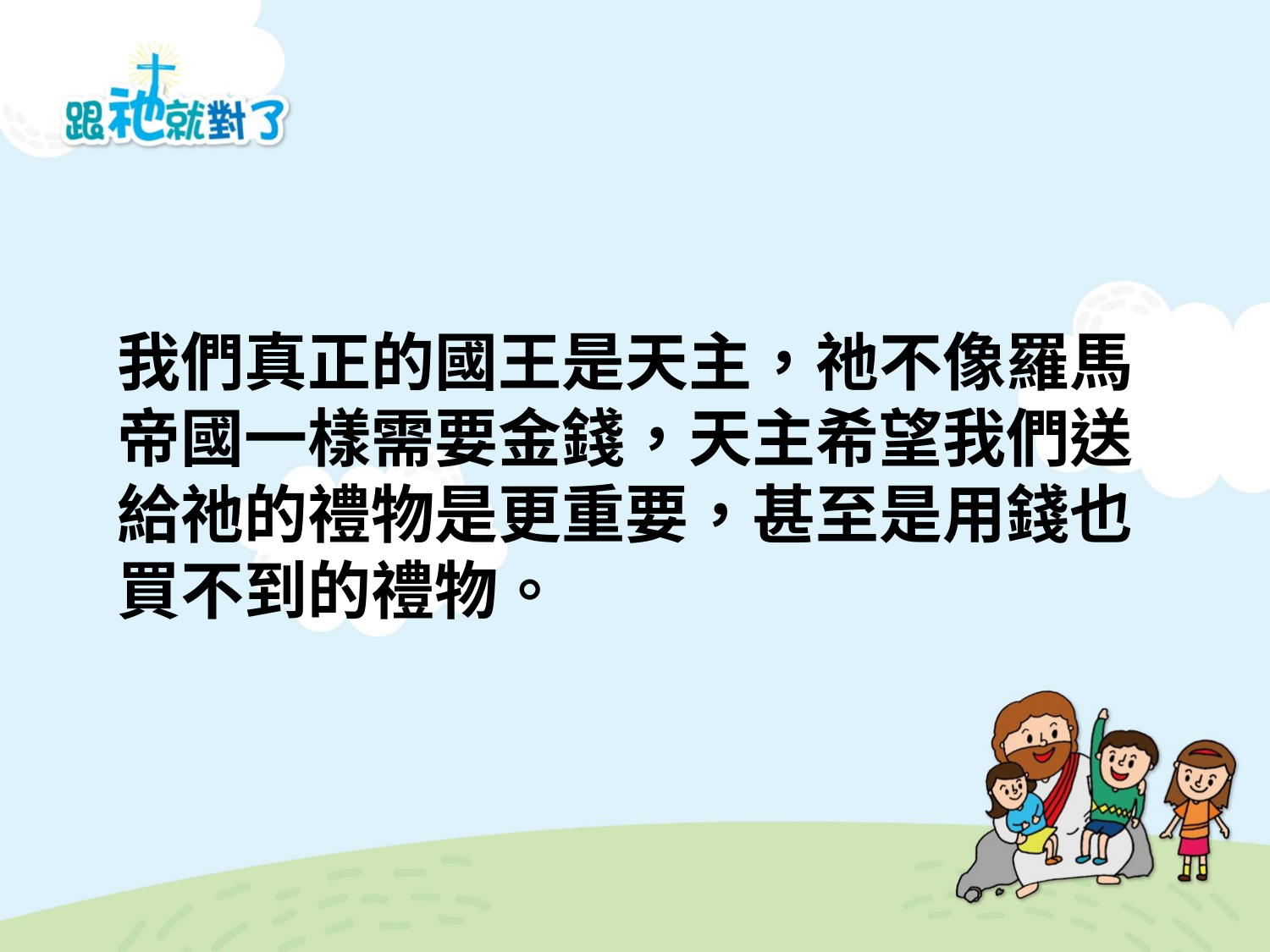

我們真正的國王是天主，祂不像羅馬帝國一樣需要金錢，天主希望我們送給祂的禮物是更重要，甚至是用錢也買不到的禮物。